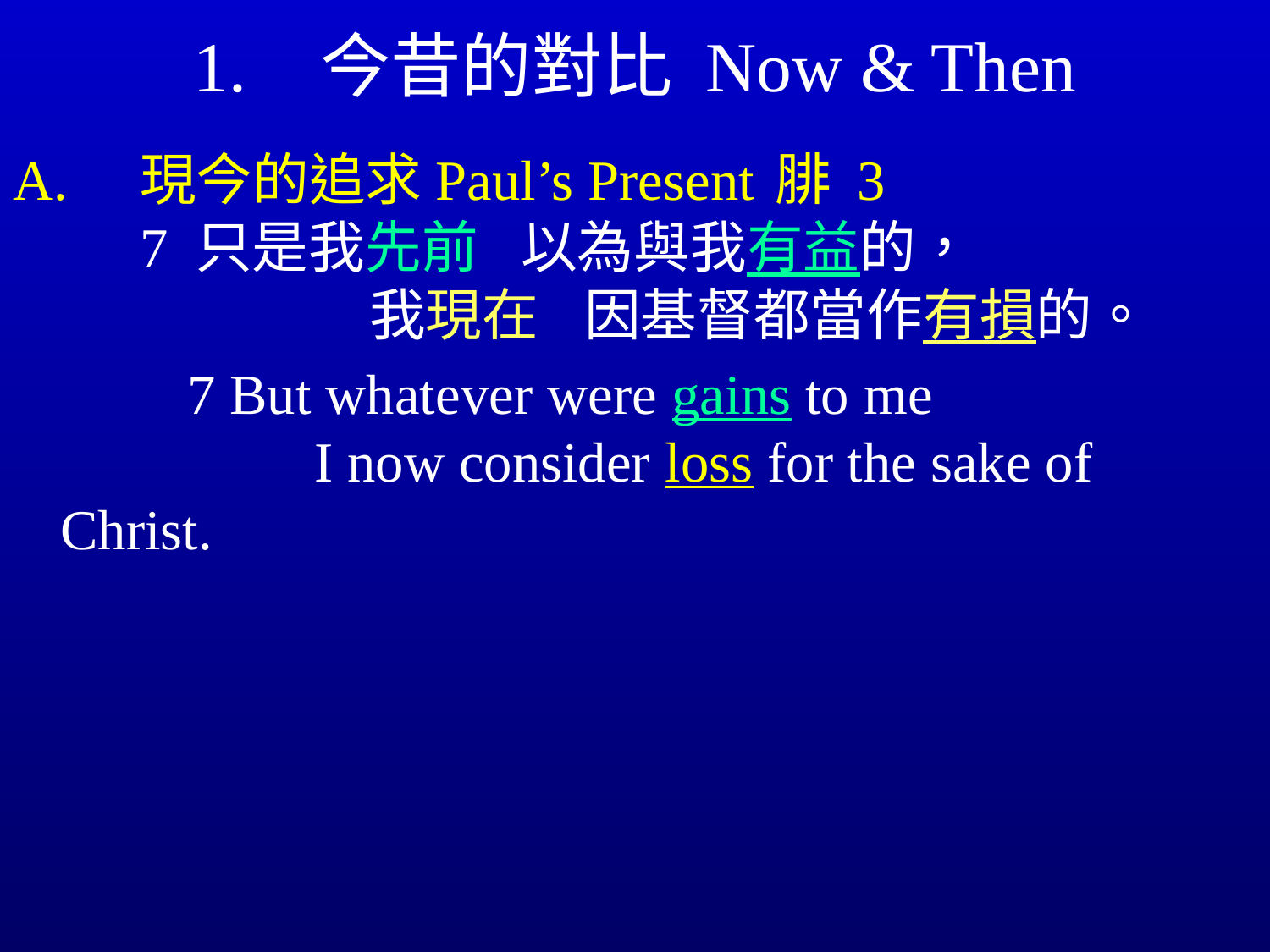

# 1.	今昔的對比 Now & Then
A.	現今的追求Paul’s Present	腓 3
	7 只是我先前	以為與我有益的，
	  	  我現在	因基督都當作有損的。
		7 But whatever were gains to me 					I now consider loss for the sake of Christ.